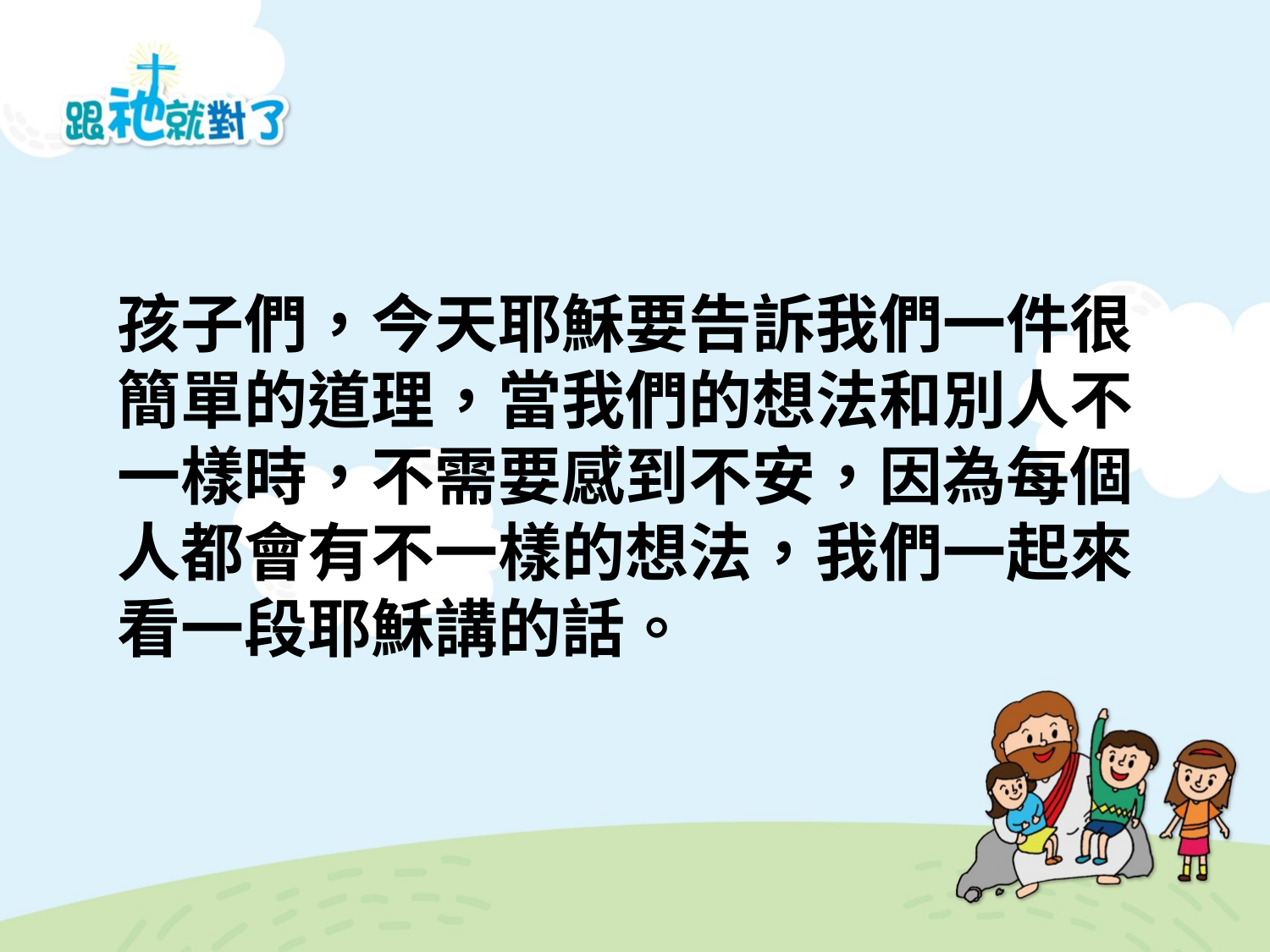

孩子們，今天耶穌要告訴我們一件很簡單的道理，當我們的想法和別人不一樣時，不需要感到不安，因為每個人都會有不一樣的想法，我們一起來看一段耶穌講的話。